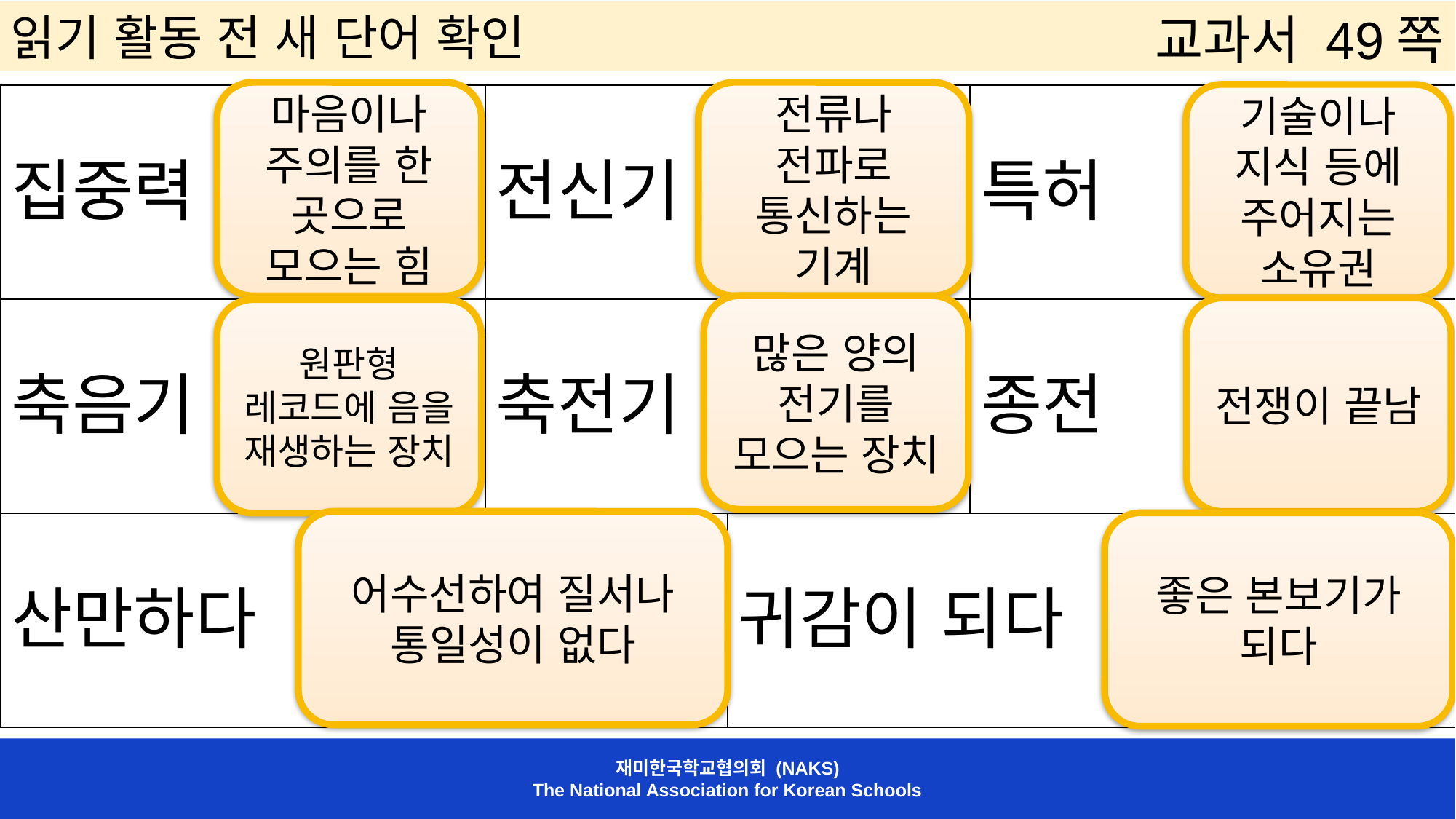

읽기 활동 전 새 단어 확인
교과서 49쪽
마음이나 주의를 한 곳으로 모으는 힘
전류나 전파로 통신하는 기계
기술이나 지식 등에 주어지는 소유권
| 집중력 | 전신기 |  | 특허 |
| --- | --- | --- | --- |
| 축음기 | 축전기 |  | 종전 |
| 산만하다 |  | 귀감이 되다 |  |
많은 양의 전기를 모으는 장치
전쟁이 끝남
원판형 레코드에 음을 재생하는 장치
어수선하여 질서나 통일성이 없다
좋은 본보기가 되다
재미한국학교협의회 (NAKS)
The National Association for Korean Schools